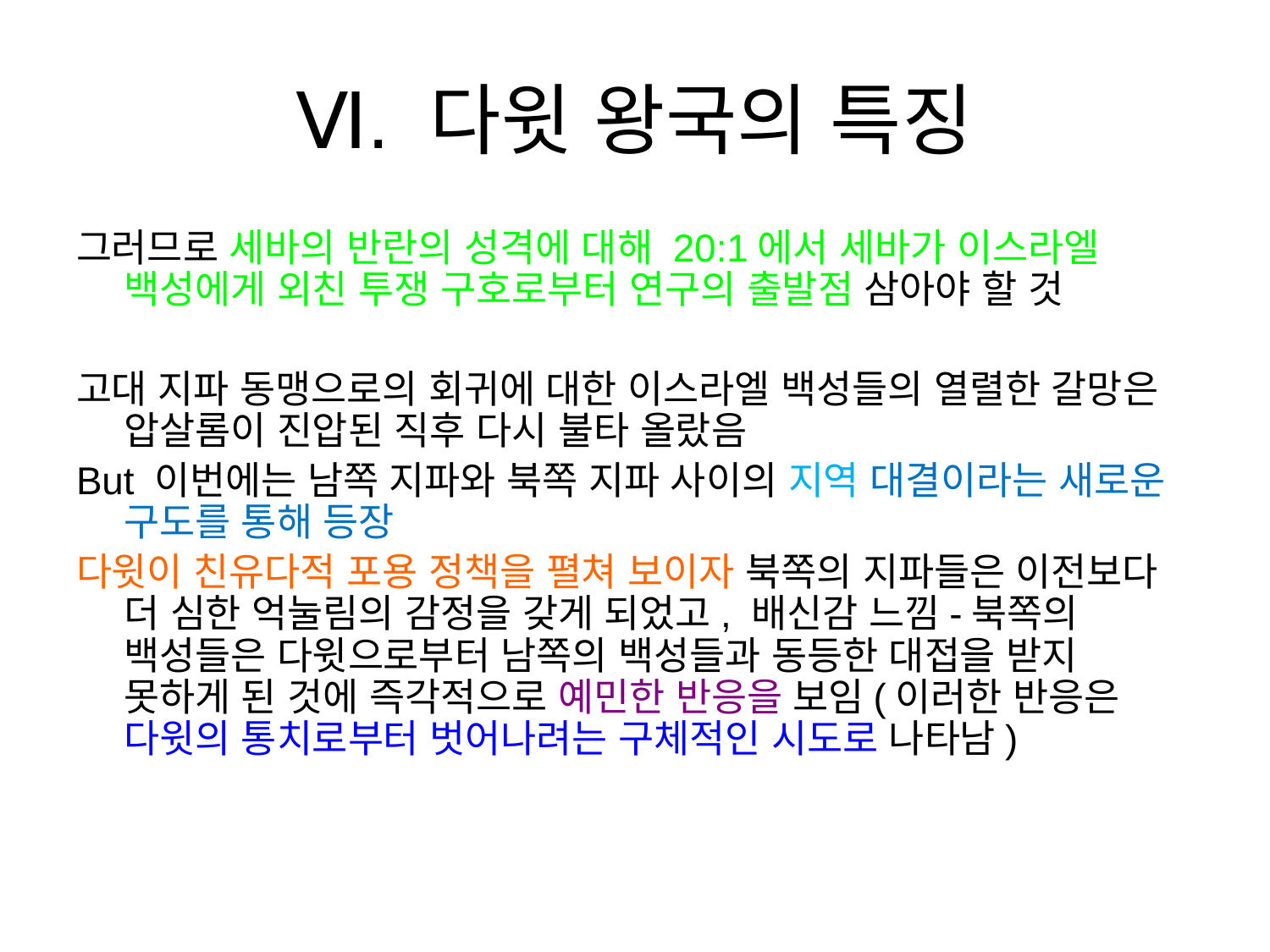

# Ⅵ. 다윗 왕국의 특징
그러므로 세바의 반란의 성격에 대해 20:1에서 세바가 이스라엘 백성에게 외친 투쟁 구호로부터 연구의 출발점 삼아야 할 것

고대 지파 동맹으로의 회귀에 대한 이스라엘 백성들의 열렬한 갈망은  압살롬이 진압된 직후 다시 불타 올랐음
But 이번에는 남쪽 지파와 북쪽 지파 사이의 지역 대결이라는 새로운 구도를 통해 등장
다윗이 친유다적 포용 정책을 펼쳐 보이자 북쪽의 지파들은 이전보다 더 심한 억눌림의 감정을 갖게 되었고, 배신감 느낌-북쪽의 백성들은 다윗으로부터 남쪽의 백성들과 동등한 대접을 받지 못하게 된 것에 즉각적으로 예민한 반응을 보임(이러한 반응은 다윗의 통치로부터 벗어나려는 구체적인 시도로 나타남)